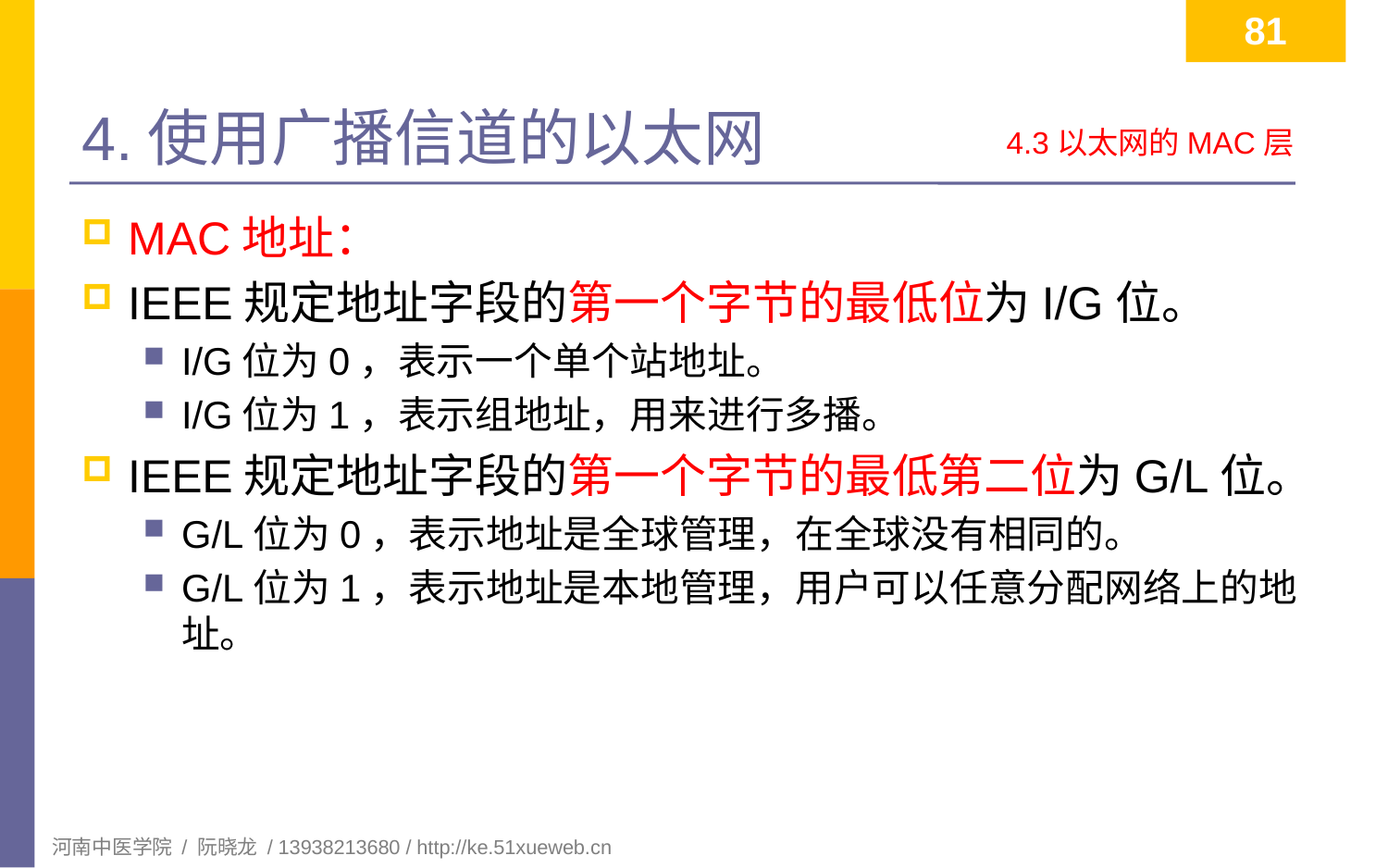

81
# 4.使用广播信道的以太网
4.3以太网的MAC层
MAC地址：
IEEE规定地址字段的第一个字节的最低位为I/G位。
I/G位为0，表示一个单个站地址。
I/G位为1，表示组地址，用来进行多播。
IEEE规定地址字段的第一个字节的最低第二位为G/L位。
G/L位为0，表示地址是全球管理，在全球没有相同的。
G/L位为1，表示地址是本地管理，用户可以任意分配网络上的地址。